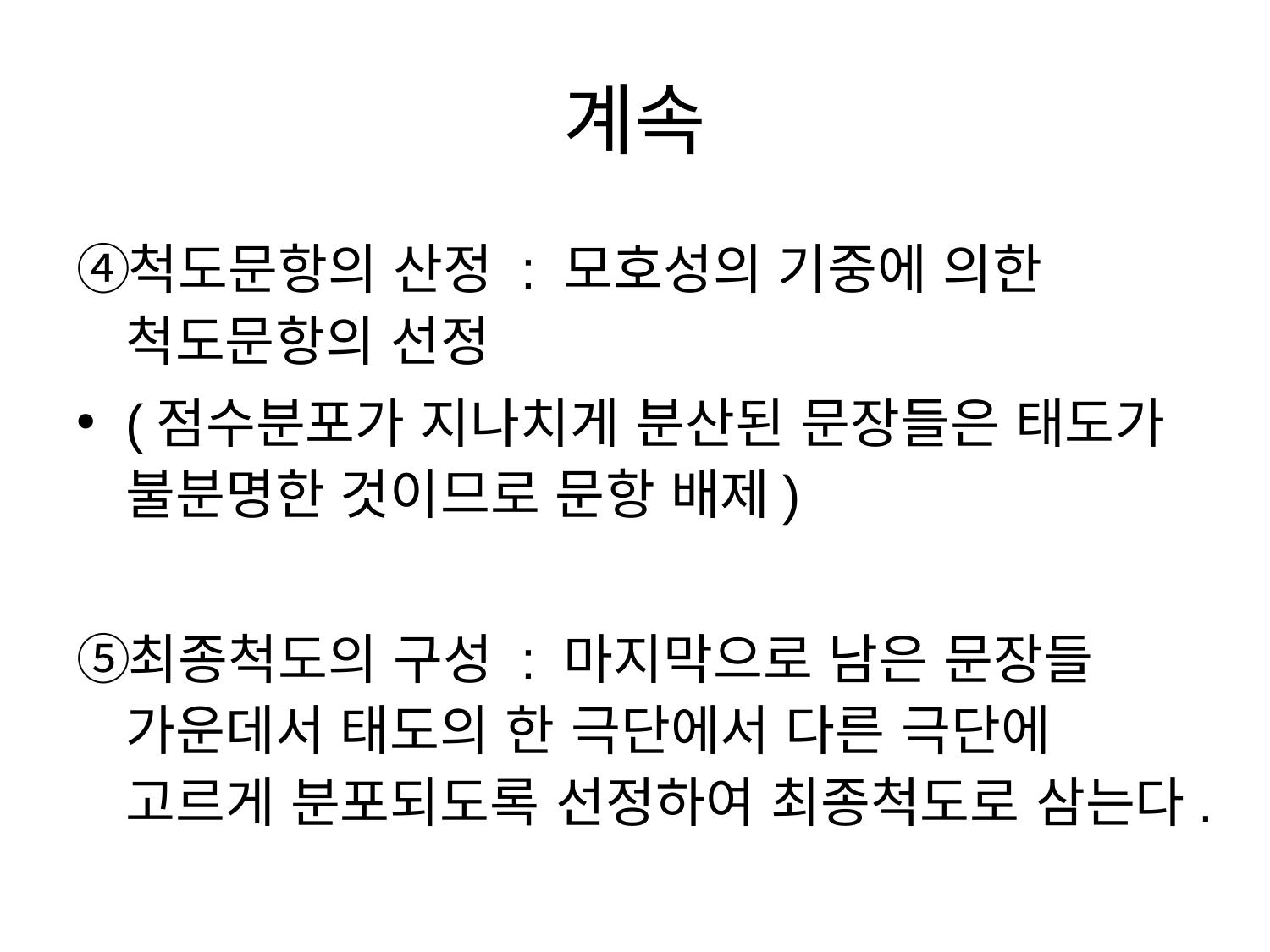

# 계속
척도문항의 산정 : 모호성의 기중에 의한 척도문항의 선정
(점수분포가 지나치게 분산된 문장들은 태도가 불분명한 것이므로 문항 배제)

최종척도의 구성 : 마지막으로 남은 문장들 가운데서 태도의 한 극단에서 다른 극단에 고르게 분포되도록 선정하여 최종척도로 삼는다.